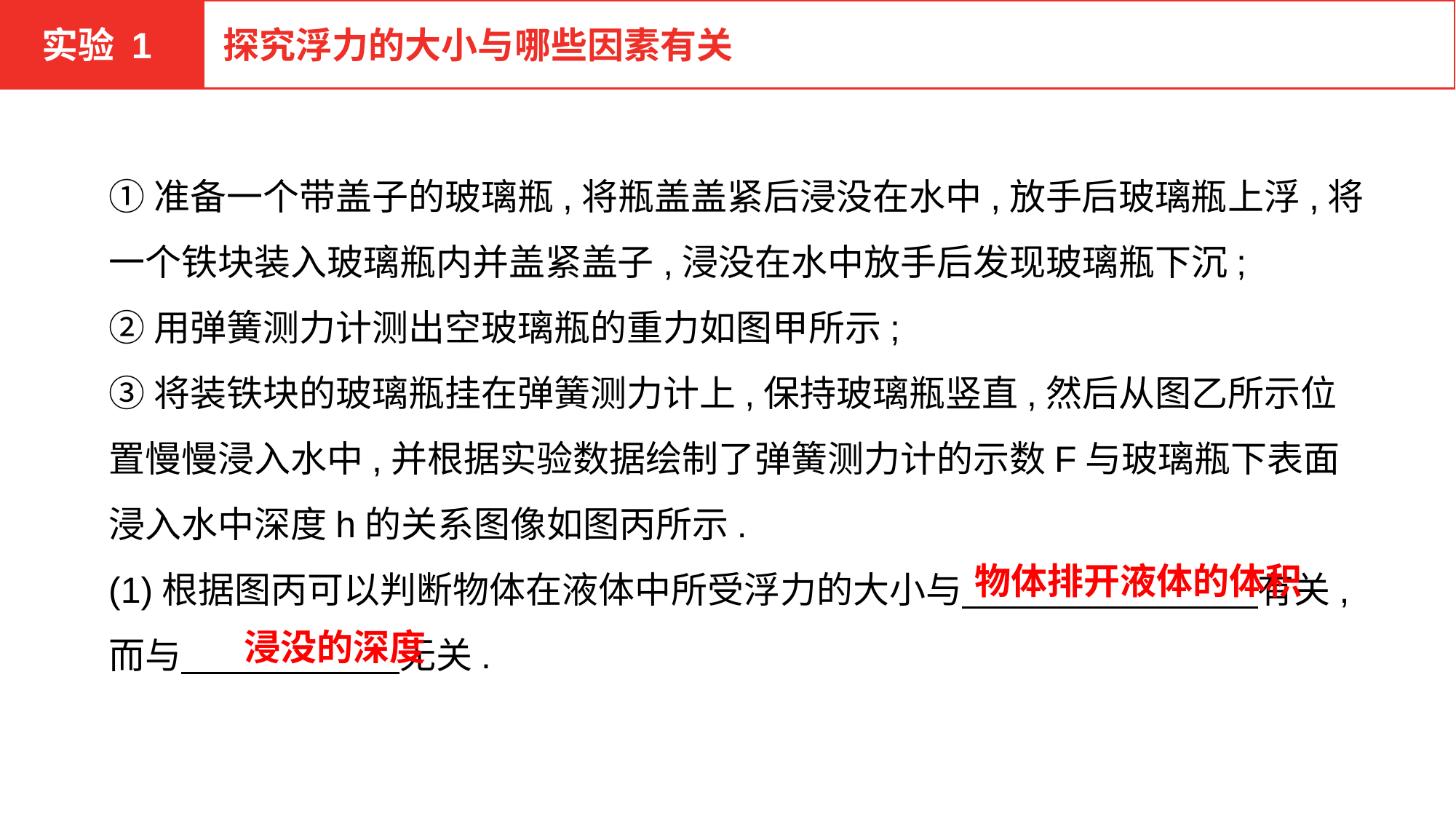

实验 1
探究浮力的大小与哪些因素有关
①准备一个带盖子的玻璃瓶,将瓶盖盖紧后浸没在水中,放手后玻璃瓶上浮,将一个铁块装入玻璃瓶内并盖紧盖子,浸没在水中放手后发现玻璃瓶下沉;
②用弹簧测力计测出空玻璃瓶的重力如图甲所示;
③将装铁块的玻璃瓶挂在弹簧测力计上,保持玻璃瓶竖直,然后从图乙所示位置慢慢浸入水中,并根据实验数据绘制了弹簧测力计的示数F与玻璃瓶下表面浸入水中深度h的关系图像如图丙所示.
(1)根据图丙可以判断物体在液体中所受浮力的大小与　　　　　  　　   有关,而与　　　　　　无关.
物体排开液体的体积
浸没的深度